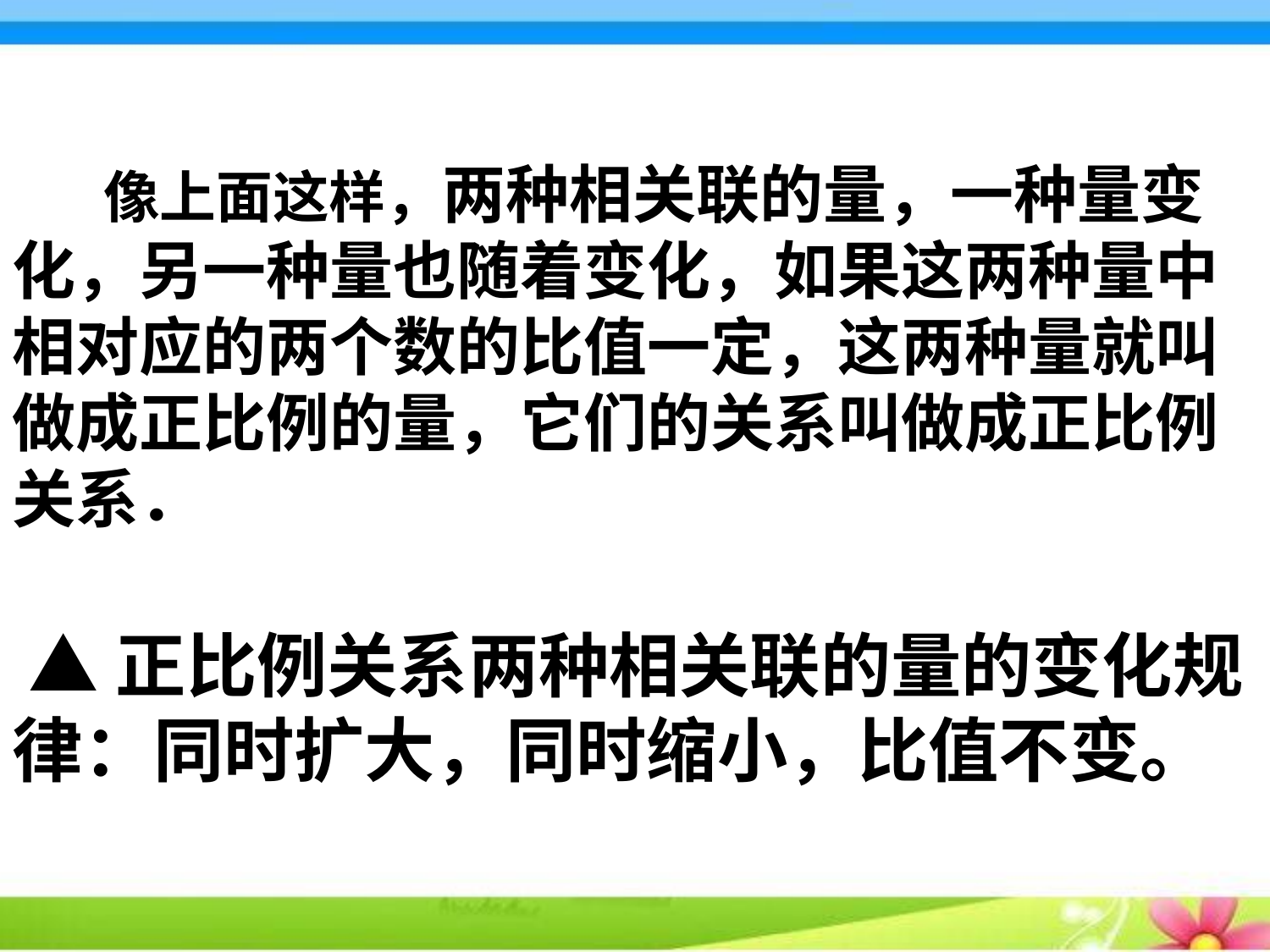

像上面这样，两种相关联的量，一种量变化，另一种量也随着变化，如果这两种量中相对应的两个数的比值一定，这两种量就叫做成正比例的量，它们的关系叫做成正比例关系．
 ▲正比例关系两种相关联的量的变化规律：同时扩大，同时缩小，比值不变。